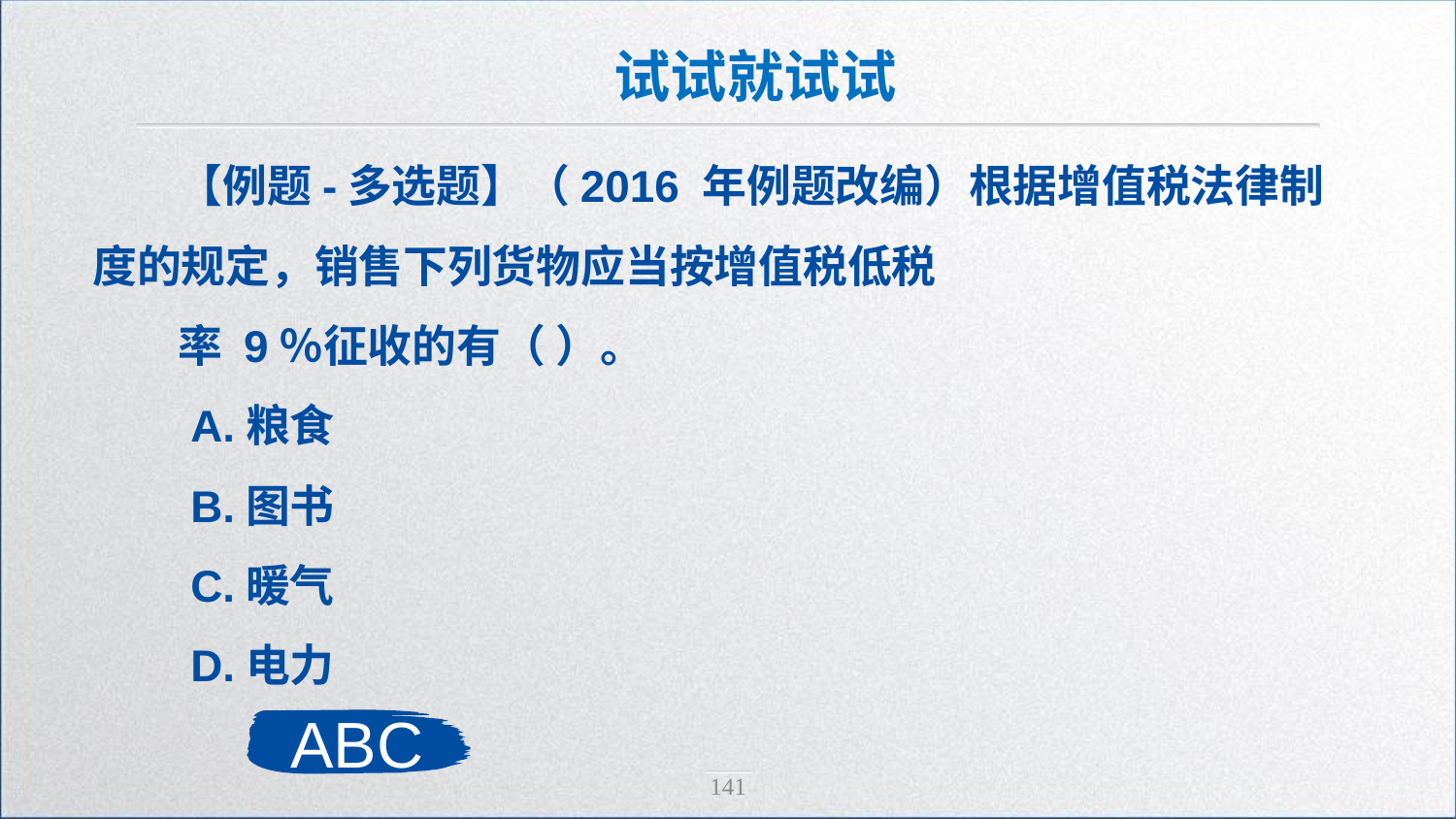

试试就试试
【例题-多选题】（2016 年例题改编）根据增值税法律制度的规定，销售下列货物应当按增值税低税
率 9％征收的有（ ）。
 A.粮食
 B.图书
 C.暖气
 D.电力
ABC

141